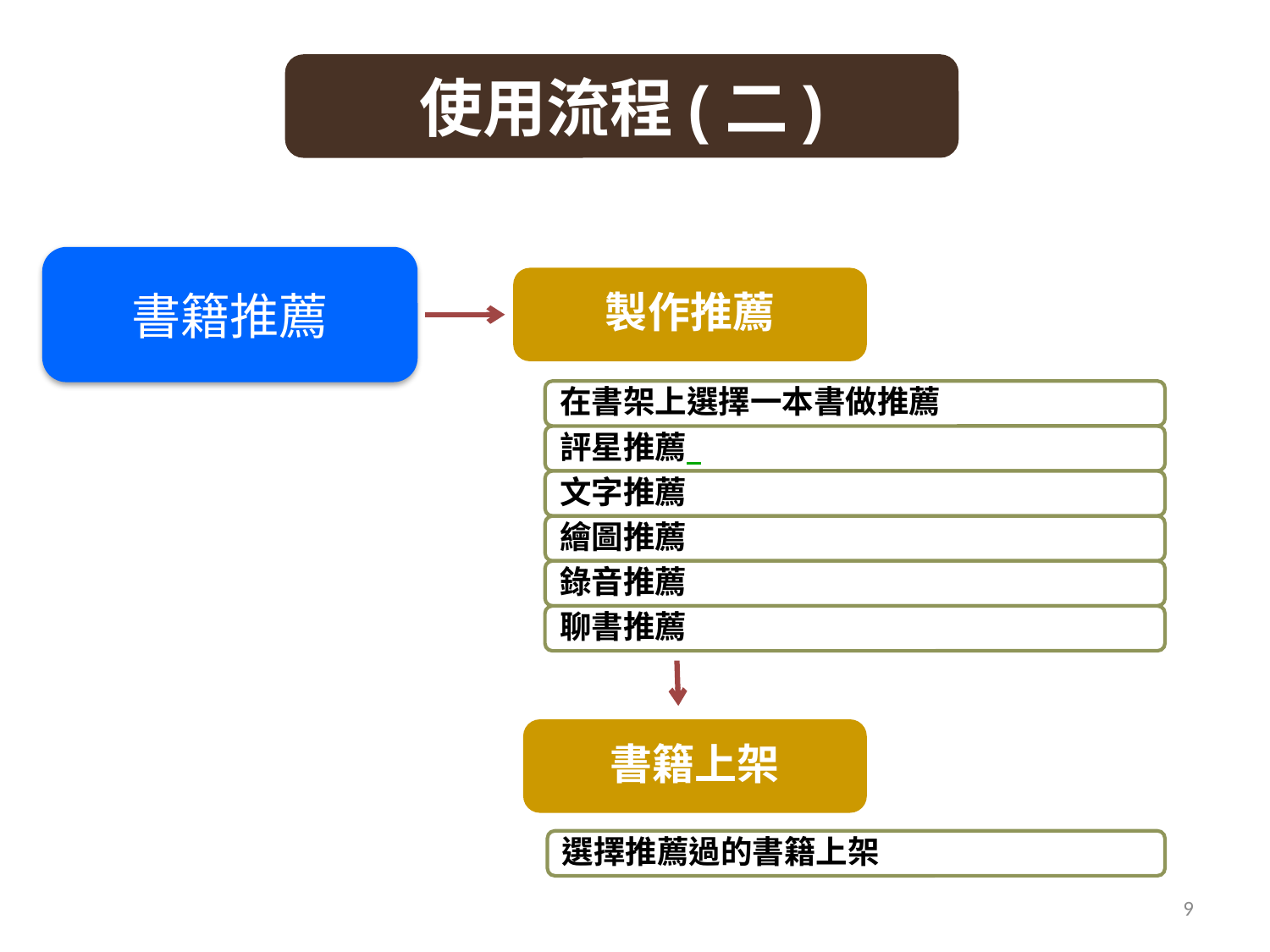

使用流程(二)
書籍推薦
製作推薦
在書架上選擇一本書做推薦
評星推薦
文字推薦
繪圖推薦
錄音推薦
聊書推薦
書籍上架
選擇推薦過的書籍上架
9